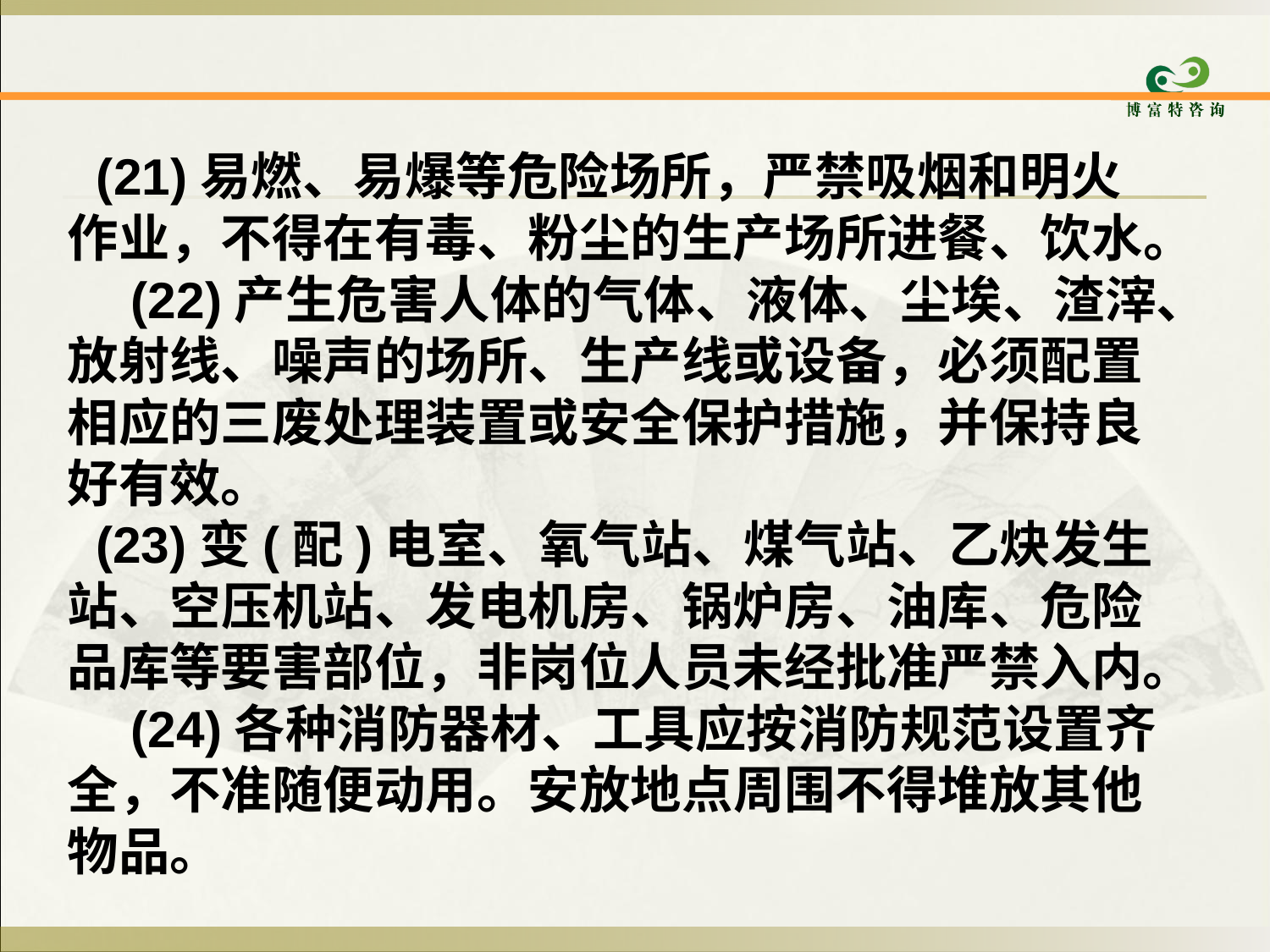

(21)易燃、易爆等危险场所，严禁吸烟和明火作业，不得在有毒、粉尘的生产场所进餐、饮水。
　(22)产生危害人体的气体、液体、尘埃、渣滓、放射线、噪声的场所、生产线或设备，必须配置相应的三废处理装置或安全保护措施，并保持良好有效。
  (23)变(配)电室、氧气站、煤气站、乙炔发生站、空压机站、发电机房、锅炉房、油库、危险品库等要害部位，非岗位人员未经批准严禁入内。
　(24)各种消防器材、工具应按消防规范设置齐全，不准随便动用。安放地点周围不得堆放其他物品。
89